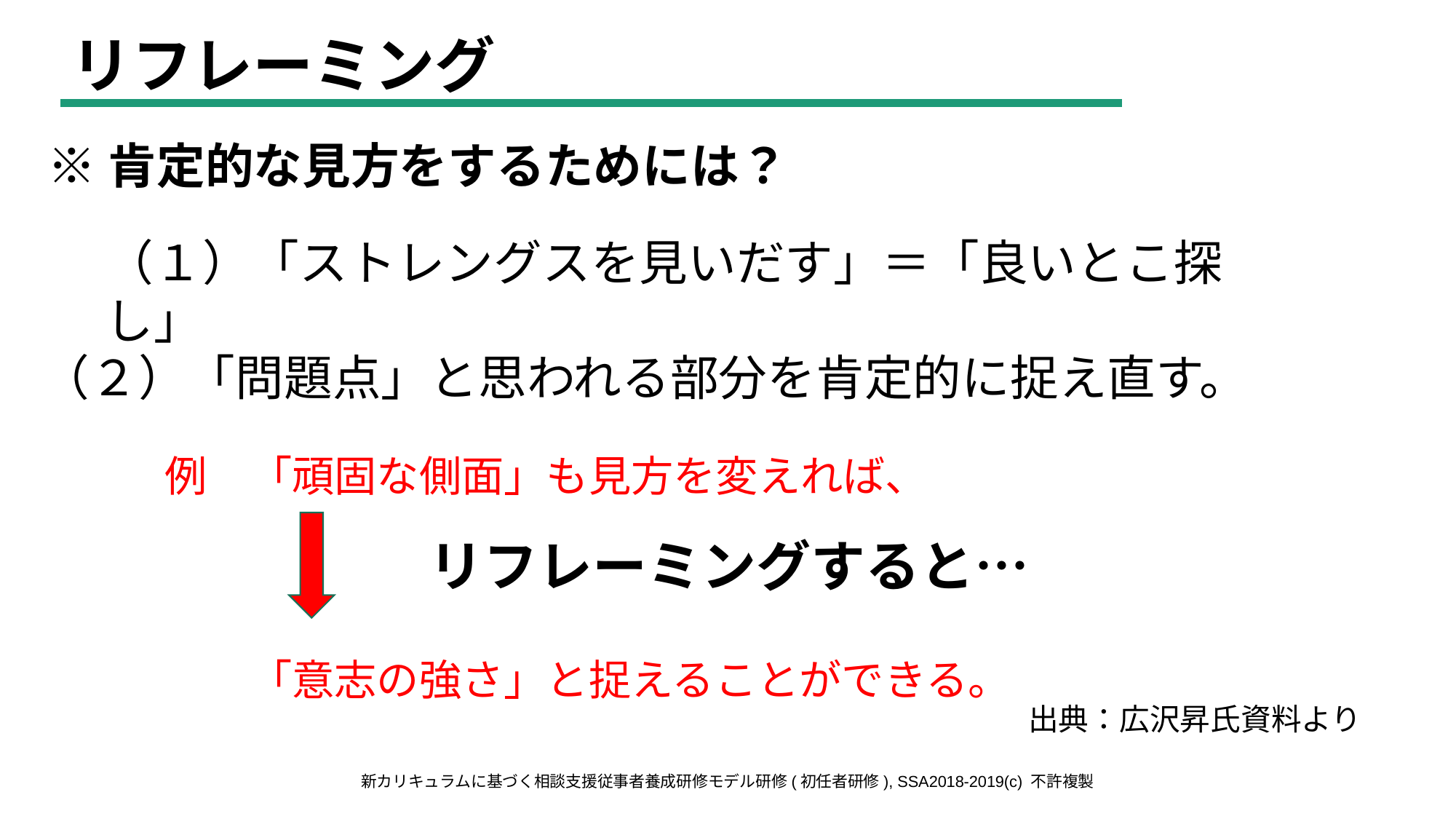

リフレーミング
※肯定的な見方をするためには？
（１）「ストレングスを見いだす」＝「良いとこ探し」
（２）「問題点」と思われる部分を肯定的に捉え直す。
例　「頑固な側面」も見方を変えれば、

　　「意志の強さ」と捉えることができる。
リフレーミングすると…

出典：広沢昇氏資料より
新カリキュラムに基づく相談支援従事者養成研修モデル研修(初任者研修), SSA2018-2019(c) 不許複製